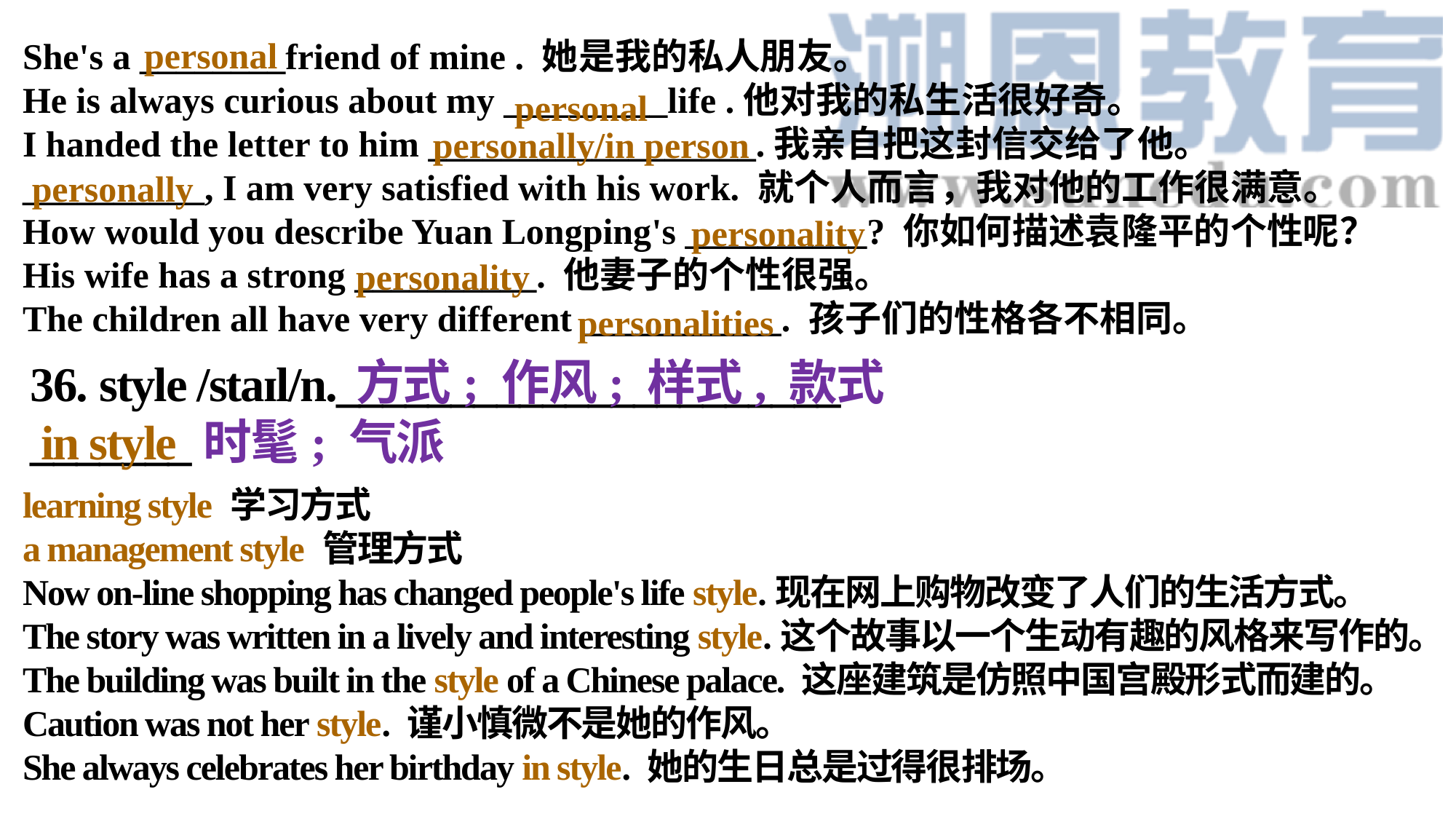

She's a ________friend of mine . 她是我的私人朋友。
He is always curious about my _________life .他对我的私生活很好奇。
I handed the letter to him __________________.我亲自把这封信交给了他。
__________, I am very satisfied with his work. 就个人而言，我对他的工作很满意。
How would you describe Yuan Longping's __________? 你如何描述袁隆平的个性呢？
His wife has a strong __________. 他妻子的个性很强。
The children all have very different ___________. 孩子们的性格各不相同。
personal
personal
personally/in person
personally
personality
personality
personalities
36. style /staɪl/n.______________________
_______时髦; 气派
方式; 作风; 样式, 款式
in style
learning style 学习方式
a management style 管理方式Now on-line shopping has changed people's life style.现在网上购物改变了人们的生活方式。The story was written in a lively and interesting style.这个故事以一个生动有趣的风格来写作的。The building was built in the style of a Chinese palace. 这座建筑是仿照中国宫殿形式而建的。Caution was not her style. 谨小慎微不是她的作风。
She always celebrates her birthday in style. 她的生日总是过得很排场。